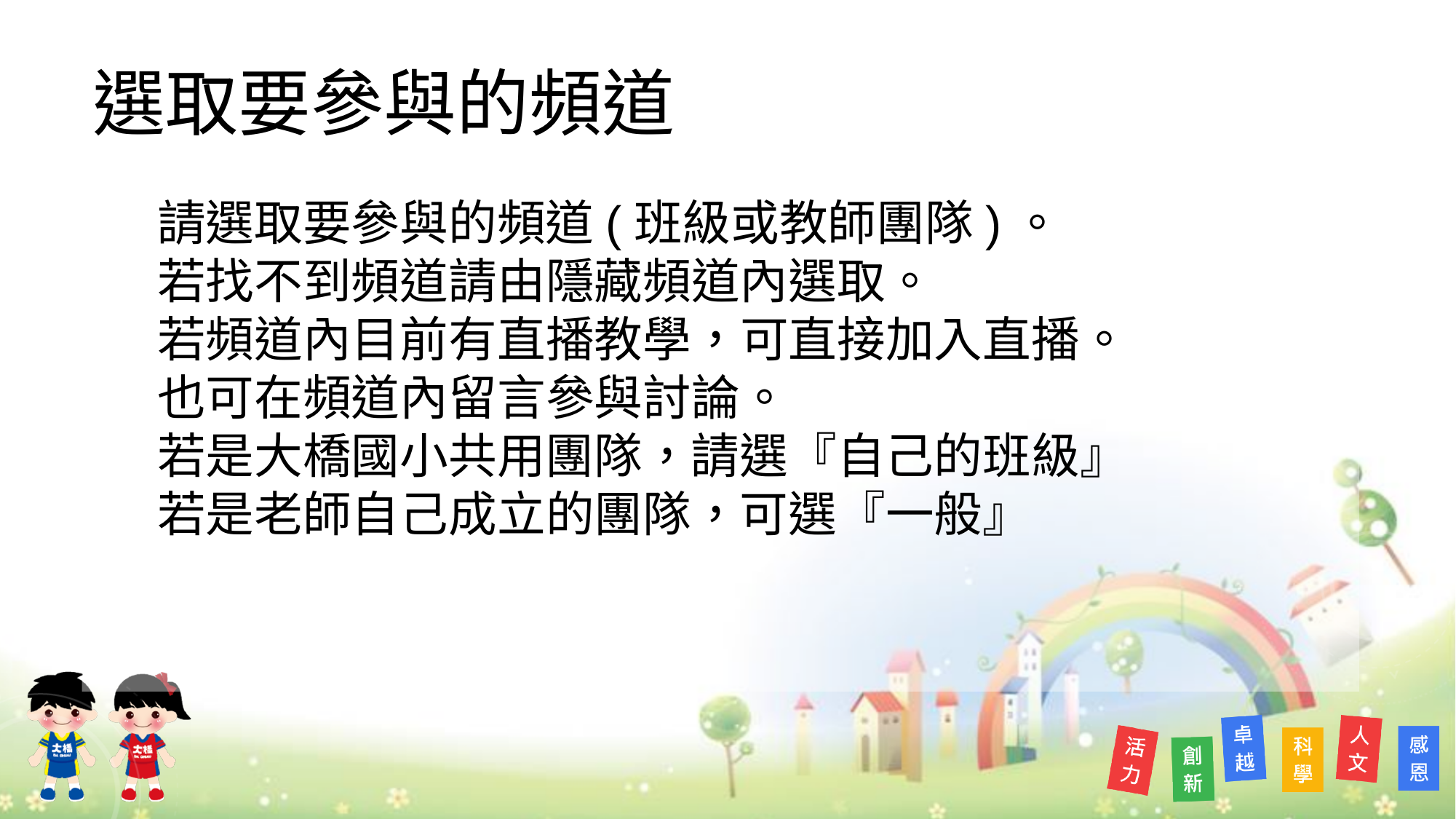

# 選取要參與的頻道
請選取要參與的頻道(班級或教師團隊)。
若找不到頻道請由隱藏頻道內選取。
若頻道內目前有直播教學，可直接加入直播。
也可在頻道內留言參與討論。
若是大橋國小共用團隊，請選『自己的班級』
若是老師自己成立的團隊，可選『一般』